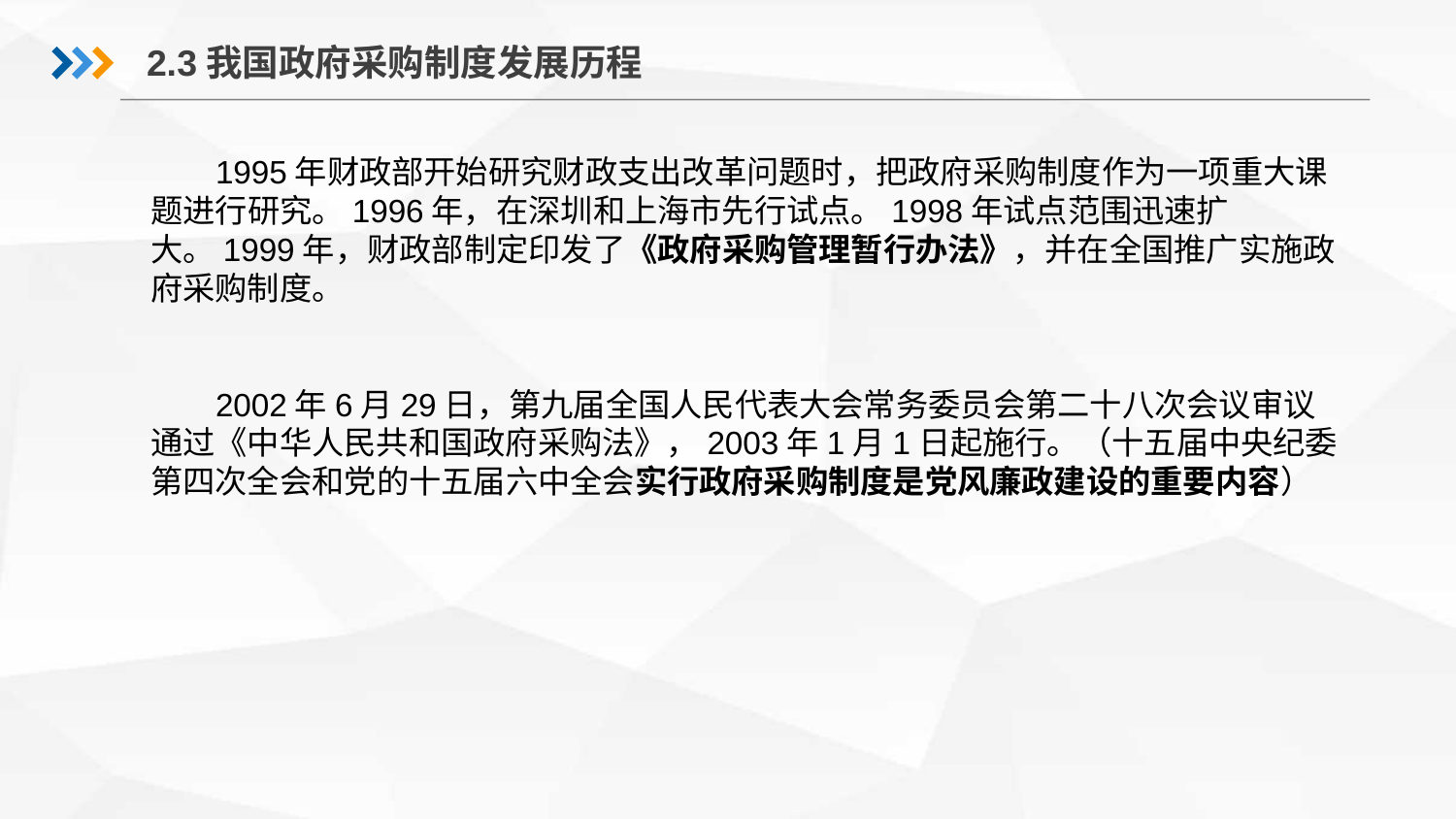

2.3我国政府采购制度发展历程

1995年财政部开始研究财政支出改革问题时，把政府采购制度作为一项重大课题进行研究。1996年，在深圳和上海市先行试点。1998年试点范围迅速扩大。1999年，财政部制定印发了《政府采购管理暂行办法》，并在全国推广实施政府采购制度。

2002年6月29日，第九届全国人民代表大会常务委员会第二十八次会议审议通过《中华人民共和国政府采购法》，2003年1月1日起施行。（十五届中央纪委第四次全会和党的十五届六中全会实行政府采购制度是党风廉政建设的重要内容）

13